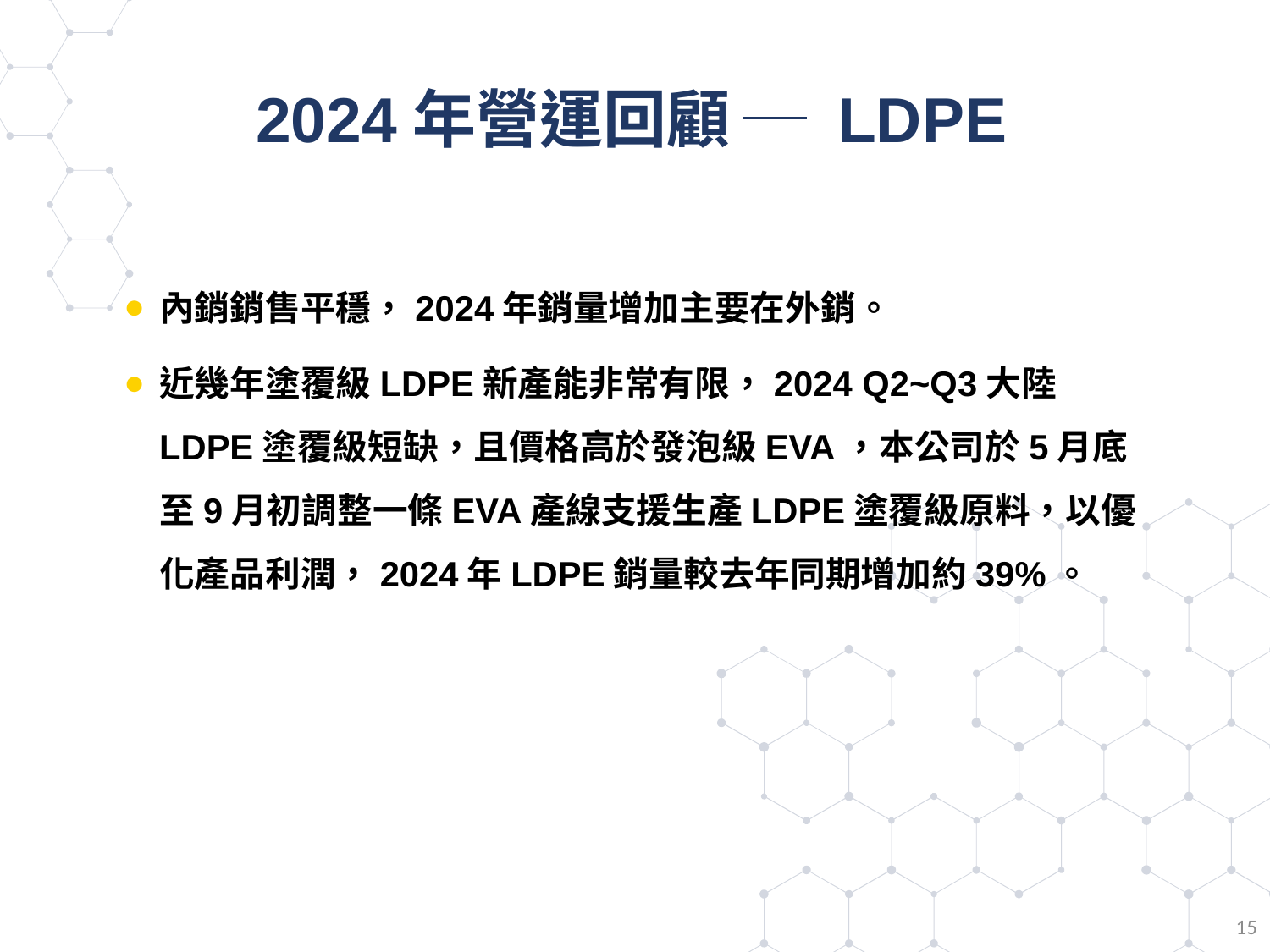

# 2024年營運回顧 ─ LDPE
內銷銷售平穩，2024年銷量增加主要在外銷。
近幾年塗覆級LDPE新產能非常有限，2024 Q2~Q3大陸LDPE塗覆級短缺，且價格高於發泡級EVA，本公司於5月底至9月初調整一條EVA產線支援生產LDPE塗覆級原料，以優化產品利潤，2024年LDPE銷量較去年同期增加約39%。
15